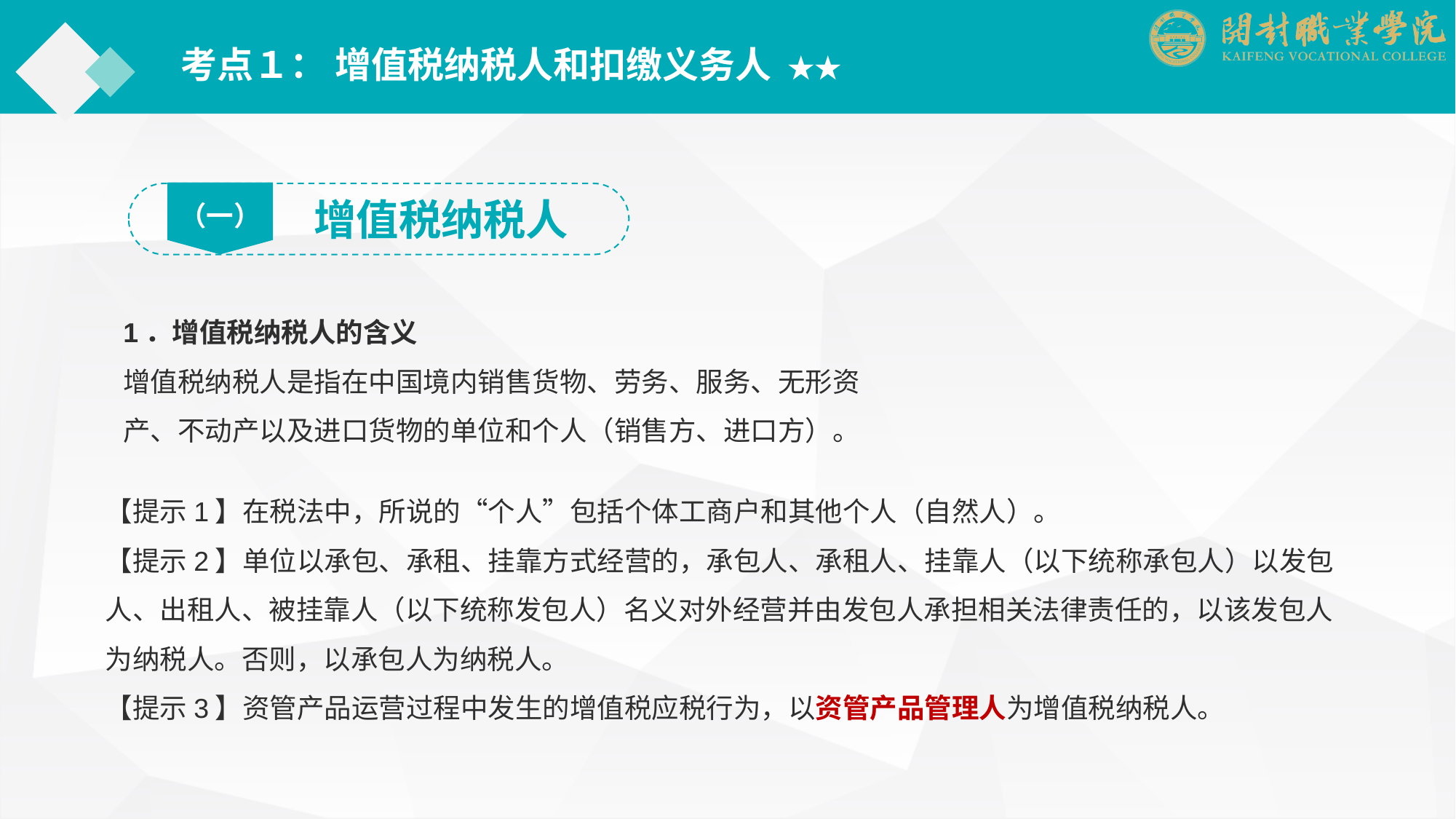

考点１： 增值税纳税人和扣缴义务人  ★★
（一）

增值税纳税人
1．增值税纳税人的含义
增值税纳税人是指在中国境内销售货物、劳务、服务、无形资产、不动产以及进口货物的单位和个人（销售方、进口方）。
【提示1】在税法中，所说的“个人”包括个体工商户和其他个人（自然人）。
【提示2】单位以承包、承租、挂靠方式经营的，承包人、承租人、挂靠人（以下统称承包人）以发包人、出租人、被挂靠人（以下统称发包人）名义对外经营并由发包人承担相关法律责任的，以该发包人为纳税人。否则，以承包人为纳税人。
【提示3】资管产品运营过程中发生的增值税应税行为，以资管产品管理人为增值税纳税人。